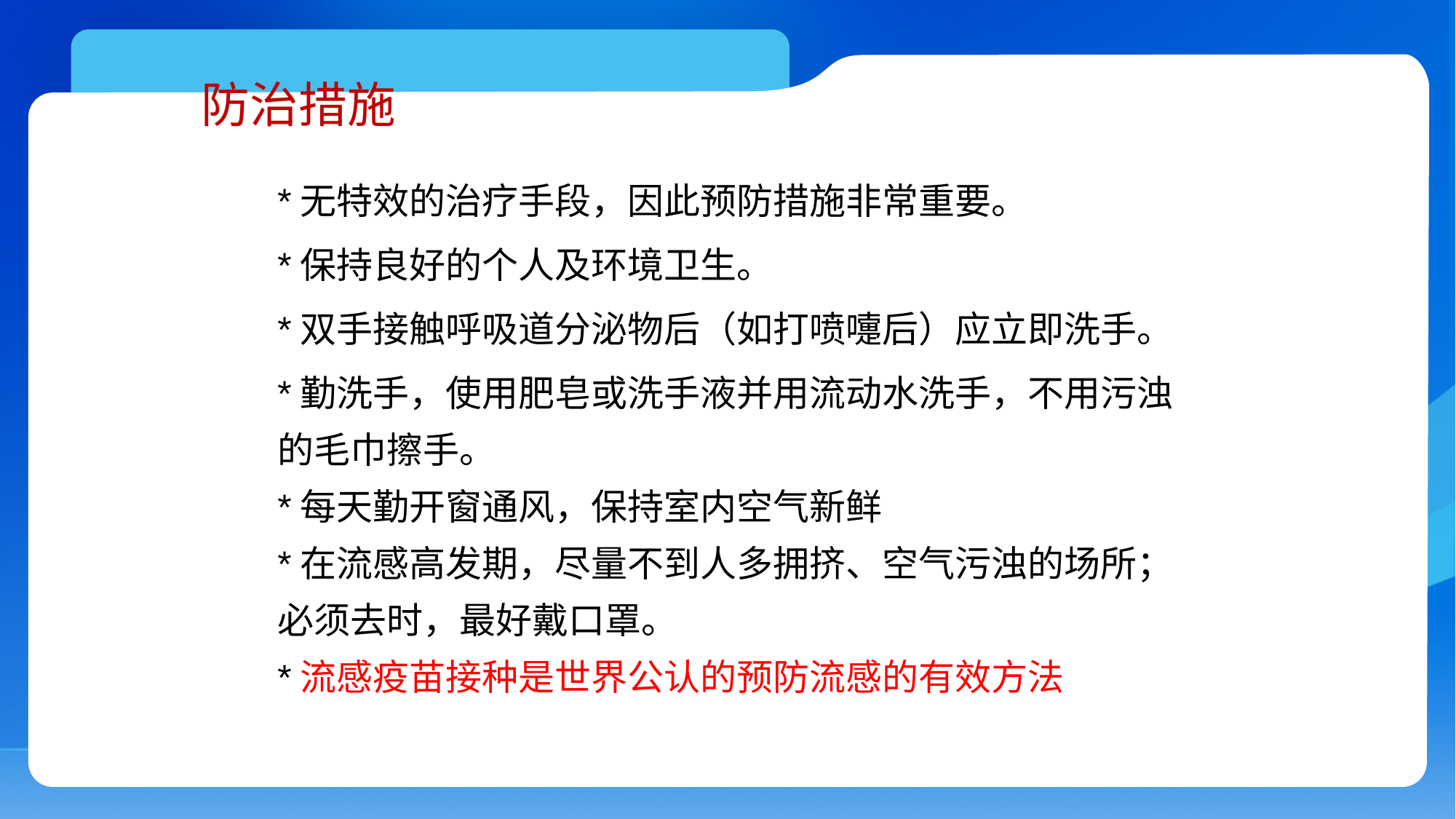

防治措施
*无特效的治疗手段，因此预防措施非常重要。
*保持良好的个人及环境卫生。
*双手接触呼吸道分泌物后（如打喷嚏后）应立即洗手。
*勤洗手，使用肥皂或洗手液并用流动水洗手，不用污浊的毛巾擦手。
*每天勤开窗通风，保持室内空气新鲜
*在流感高发期，尽量不到人多拥挤、空气污浊的场所；必须去时，最好戴口罩。
*流感疫苗接种是世界公认的预防流感的有效方法